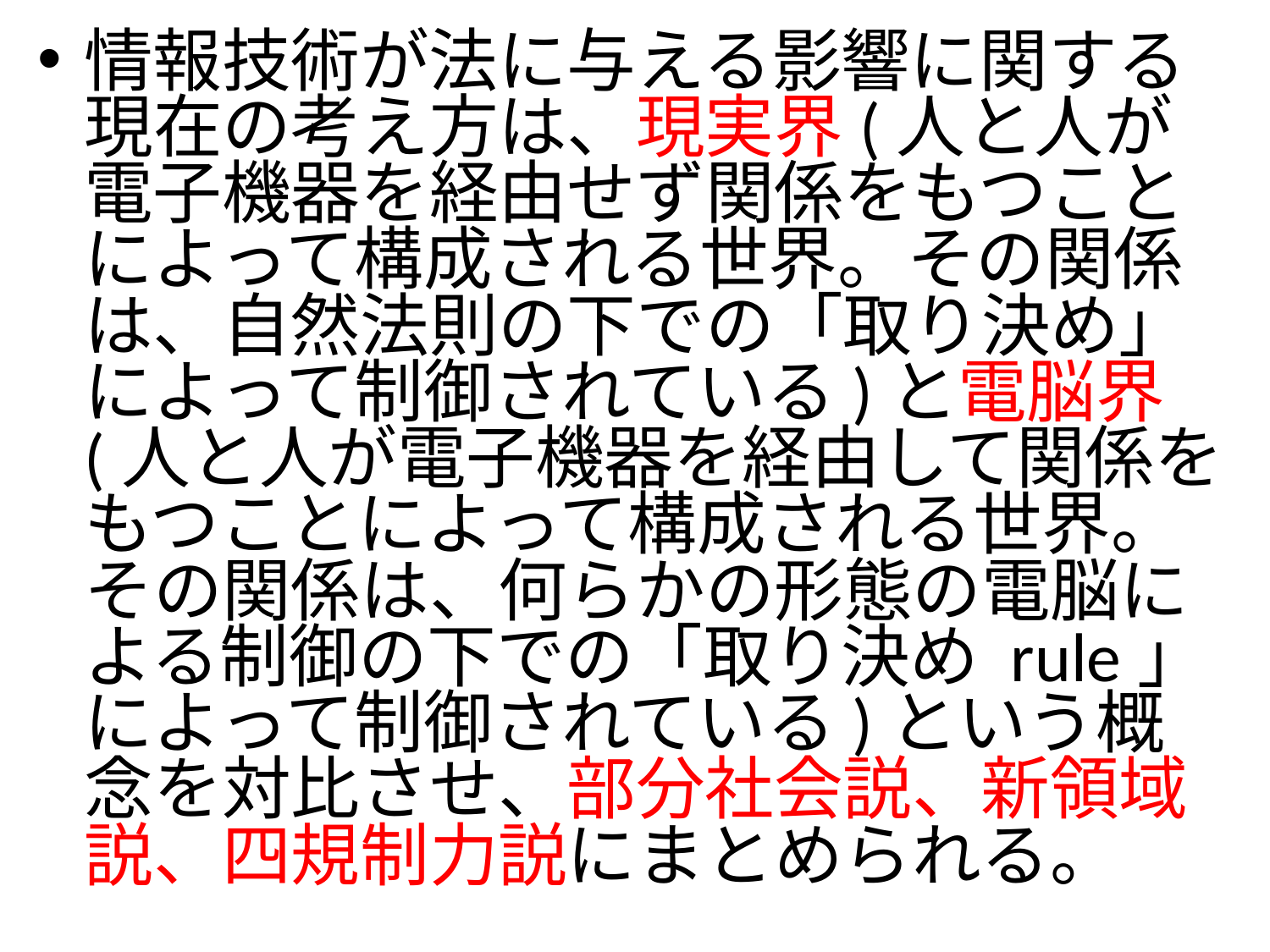

情報技術が法に与える影響に関する現在の考え方は、現実界(人と人が電子機器を経由せず関係をもつことによって構成される世界。その関係は、自然法則の下での「取り決め」によって制御されている)と電脳界(人と人が電子機器を経由して関係をもつことによって構成される世界。その関係は、何らかの形態の電脳による制御の下での「取り決め rule」によって制御されている)という概念を対比させ、部分社会説、新領域説、四規制力説にまとめられる。